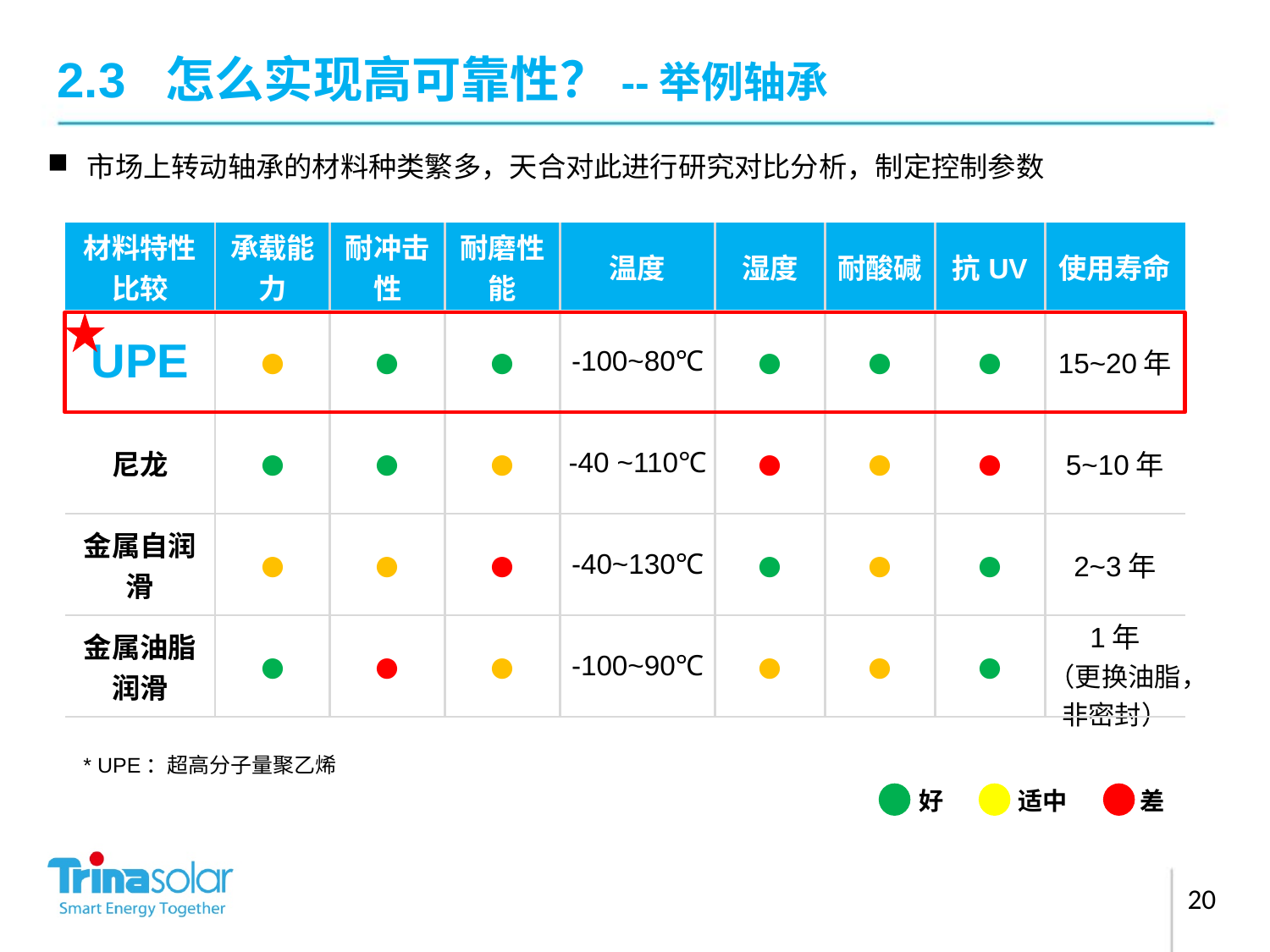

2.3  怎么实现高可靠性？--举例轴承
市场上转动轴承的材料种类繁多，天合对此进行研究对比分析，制定控制参数
| 材料特性比较 | 承载能力 | 耐冲击性 | 耐磨性能 | 温度 | 湿度 | 耐酸碱 | 抗UV | 使用寿命 |
| --- | --- | --- | --- | --- | --- | --- | --- | --- |
| UPE | ● | ● | ● | -100~80℃ | ● | ● | ● | 15~20年 |
| 尼龙 | ● | ● | ● | -40 ~110℃ | ● | ● | ● | 5~10年 |
| 金属自润滑 | ● | ● | ● | -40~130℃ | ● | ● | ● | 2~3年 |
| 金属油脂润滑 | ● | ● | ● | -100~90℃ | ● | ● | ● | 1年 （更换油脂，非密封） |

* UPE：超高分子量聚乙烯

好
适中
差
20